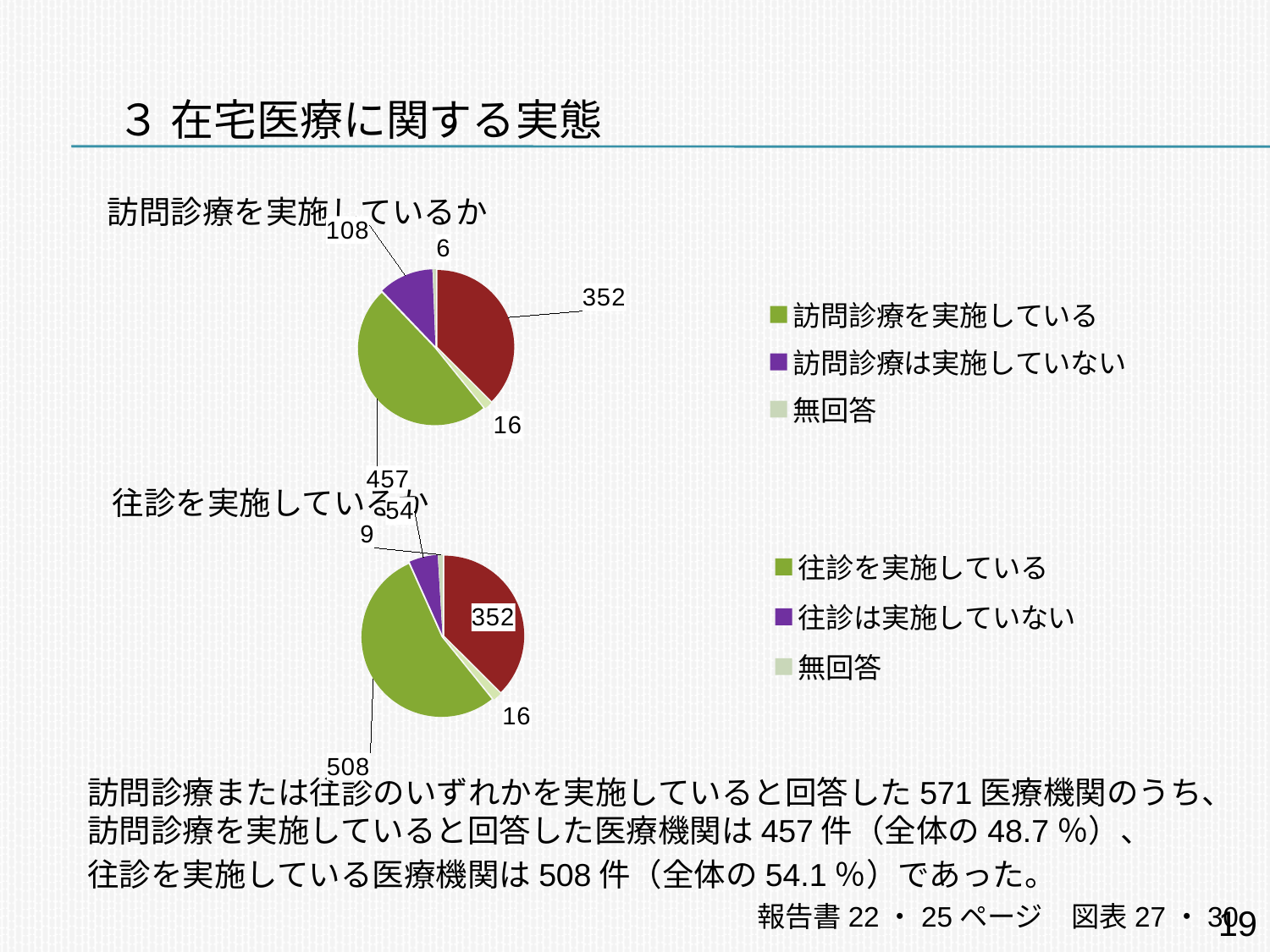

# ３ 在宅医療に関する実態
訪問診療を実施しているか

[unsupported chart]

往診を実施しているか

[unsupported chart]

訪問診療または往診のいずれかを実施していると回答した571医療機関のうち、訪問診療を実施していると回答した医療機関は457件（全体の48.7％）、
往診を実施している医療機関は508件（全体の54.1％）であった。
報告書22・25ページ　図表27・30
19